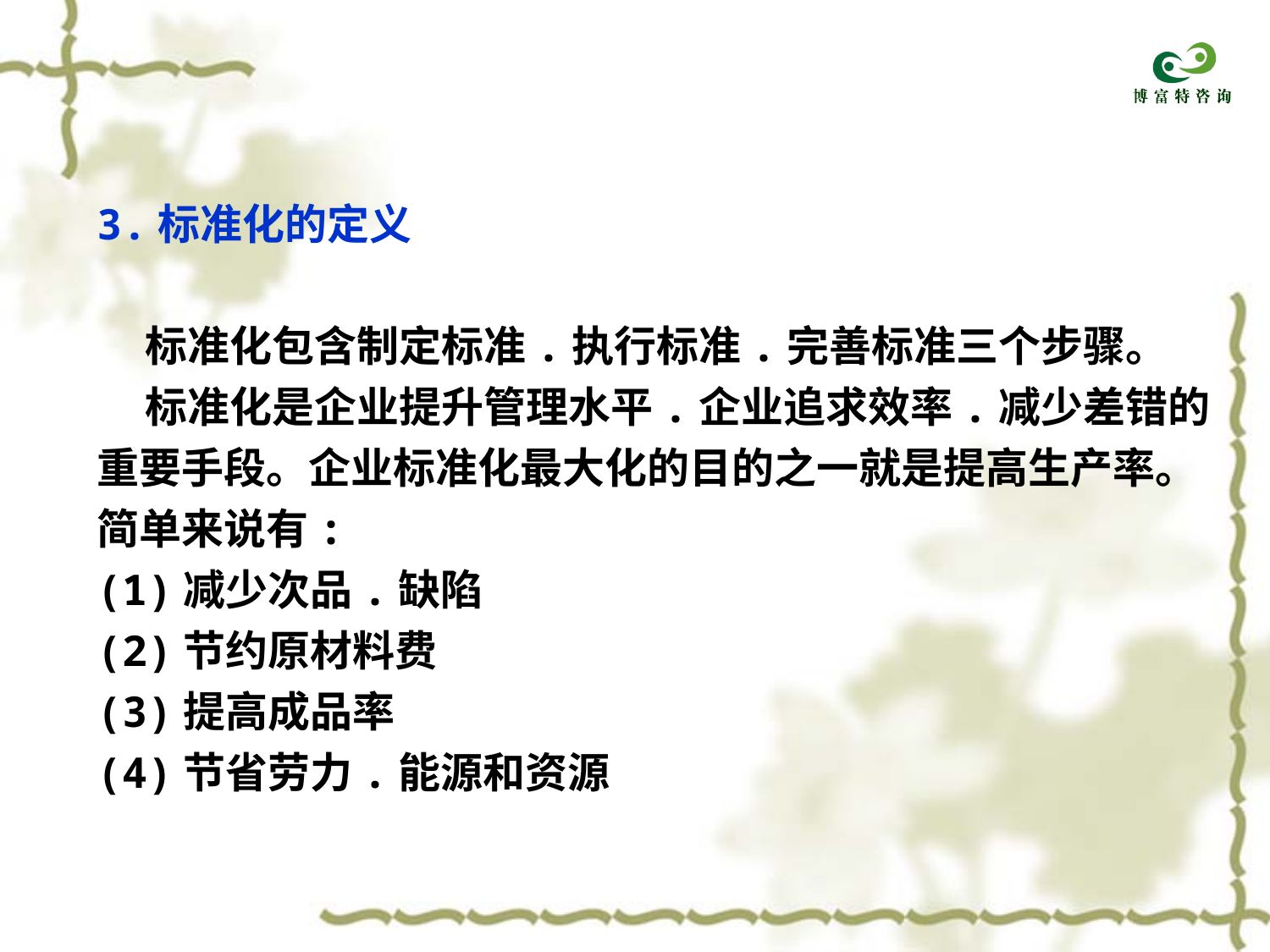

3.标准化的定义

    标准化包含制定标准.执行标准.完善标准三个步骤。
    标准化是企业提升管理水平.企业追求效率.减少差错的
重要手段。企业标准化最大化的目的之一就是提高生产率。
简单来说有:
(1)减少次品.缺陷
(2)节约原材料费
(3)提高成品率
(4)节省劳力.能源和资源